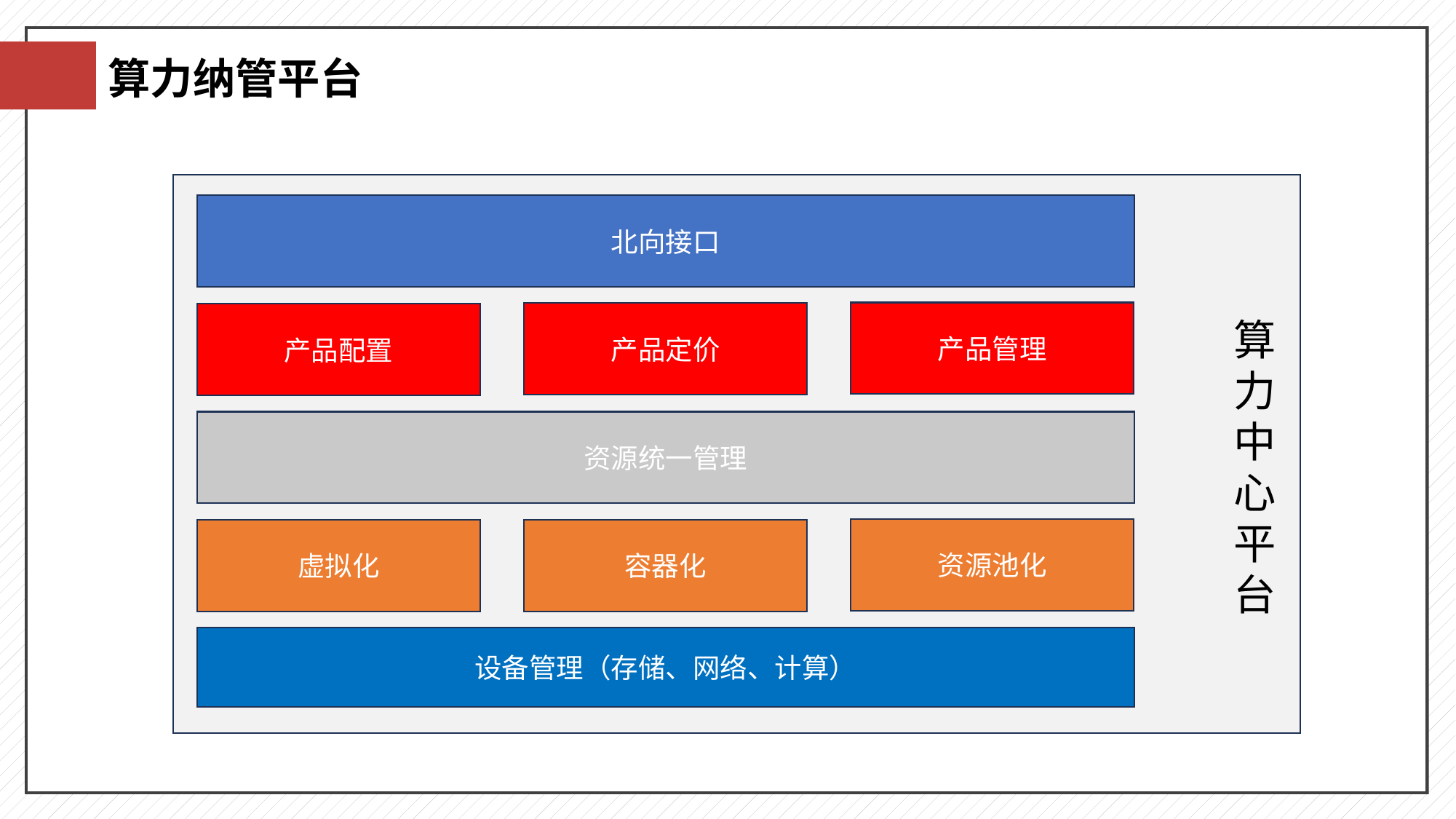

算力纳管平台
虚拟化
北向接口
产品管理
产品定价
产品配置
算力中心平台
资源统一管理
资源池化
虚拟化
容器化
设备管理（存储、网络、计算）